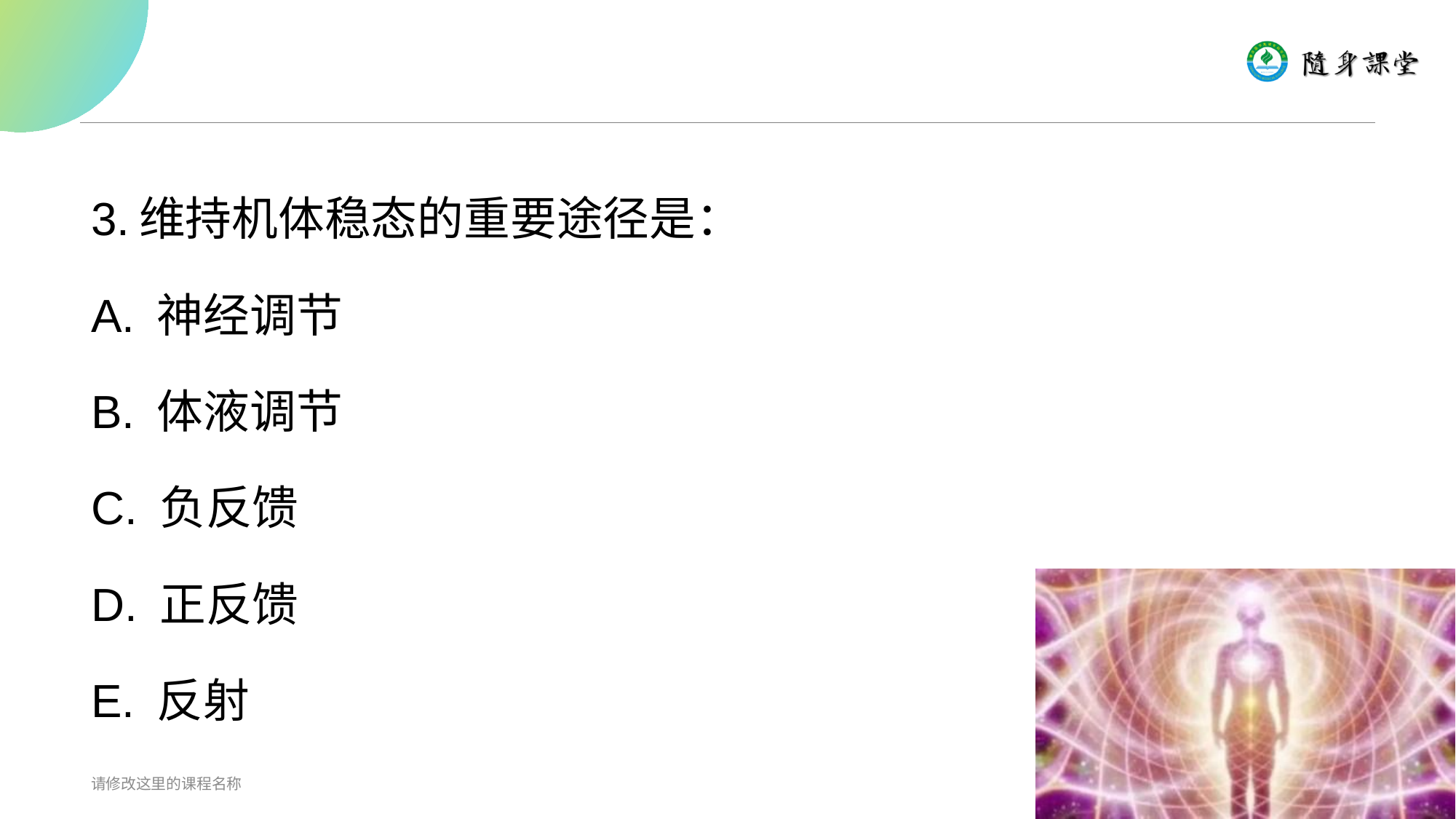

#
3.维持机体稳态的重要途径是：
A. 神经调节
B. 体液调节
C. 负反馈
D. 正反馈
E. 反射
请修改这里的课程名称
43